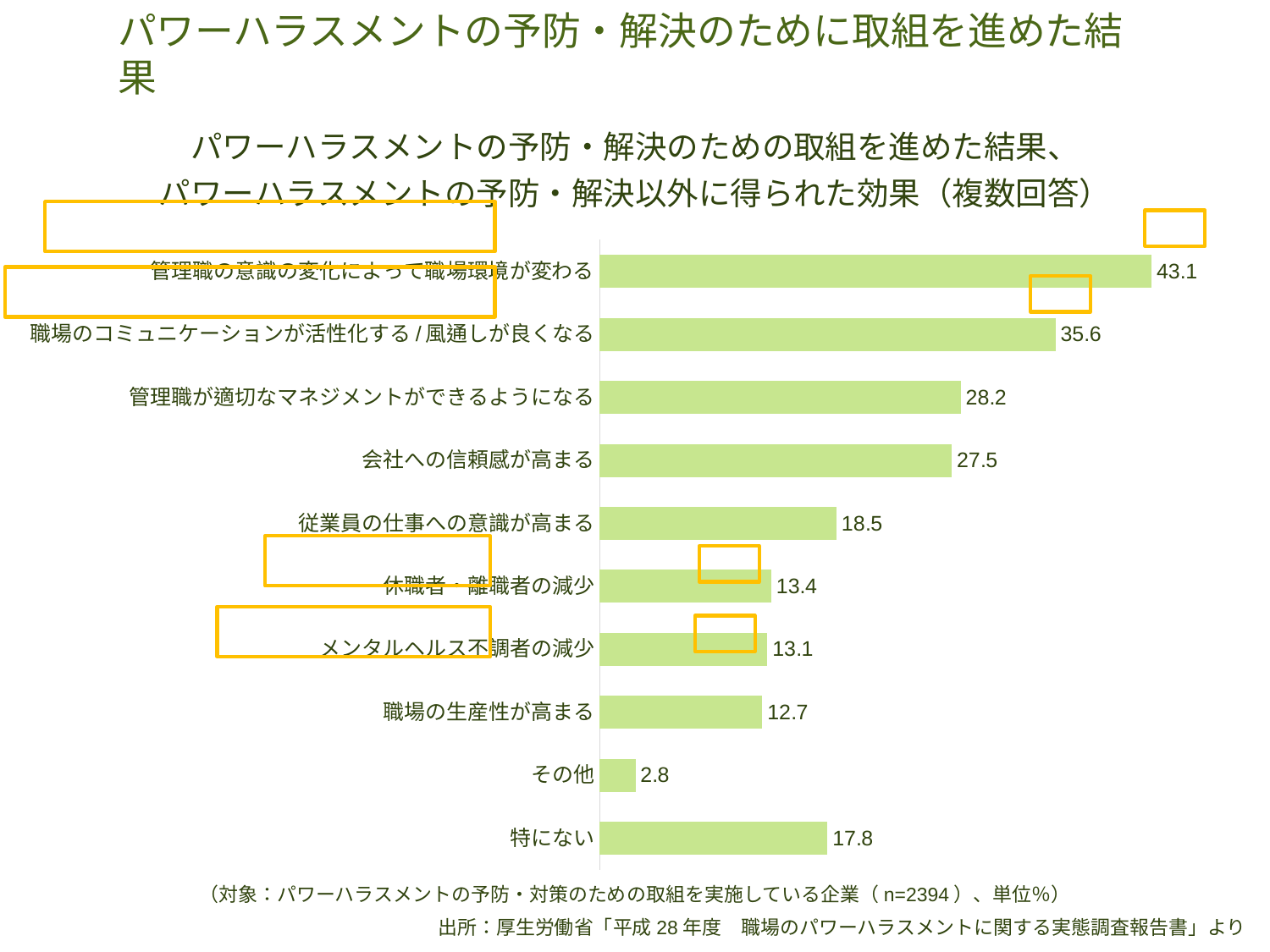

パワーハラスメントの予防・解決のために取組を進めた結果

### Chart: パワーハラスメントの予防・解決のための取組を進めた結果、
パワーハラスメントの予防・解決以外に得られた効果（複数回答）

| Category | 系列 1 |
|---|---|
| 特にない | 17.8 |
| その他 | 2.8 |
| 職場の生産性が高まる | 12.7 |
| メンタルヘルス不調者の減少 | 13.1 |
| 休職者・離職者の減少 | 13.4 |
| 従業員の仕事への意識が高まる | 18.5 |
| 会社への信頼感が高まる | 27.5 |
| 管理職が適切なマネジメントができるようになる | 28.2 |
| 職場のコミュニケーションが活性化する/風通しが良くなる | 35.6 |
| 管理職の意識の変化によって職場環境が変わる | 43.1 |

（対象：パワーハラスメントの予防・対策のための取組を実施している企業（n=2394）、単位％）
出所：厚生労働省「平成28年度　職場のパワーハラスメントに関する実態調査報告書」より